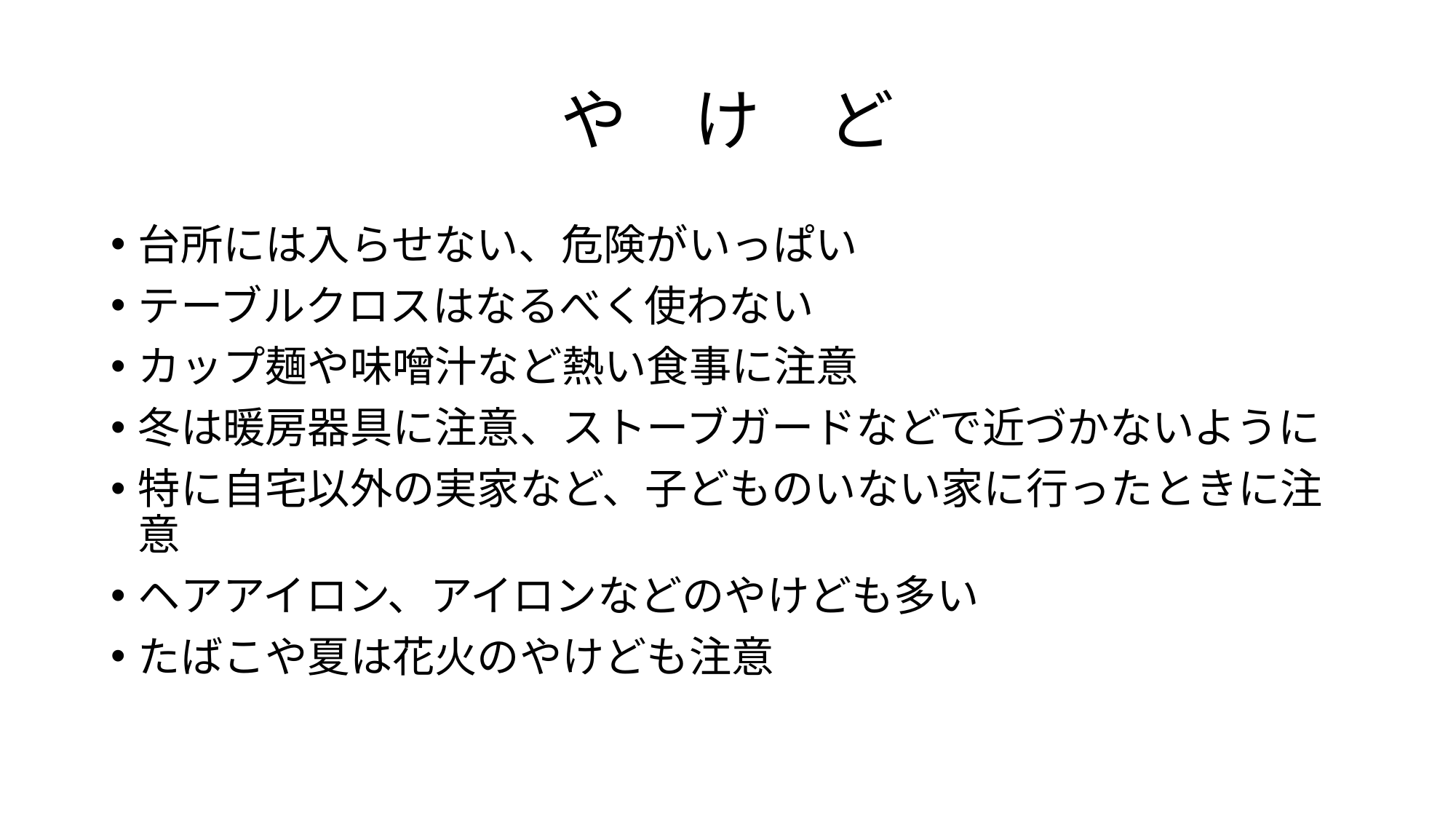

# や　け　ど
台所には入らせない、危険がいっぱい
テーブルクロスはなるべく使わない
カップ麺や味噌汁など熱い食事に注意
冬は暖房器具に注意、ストーブガードなどで近づかないように
特に自宅以外の実家など、子どものいない家に行ったときに注意
ヘアアイロン、アイロンなどのやけども多い
たばこや夏は花火のやけども注意